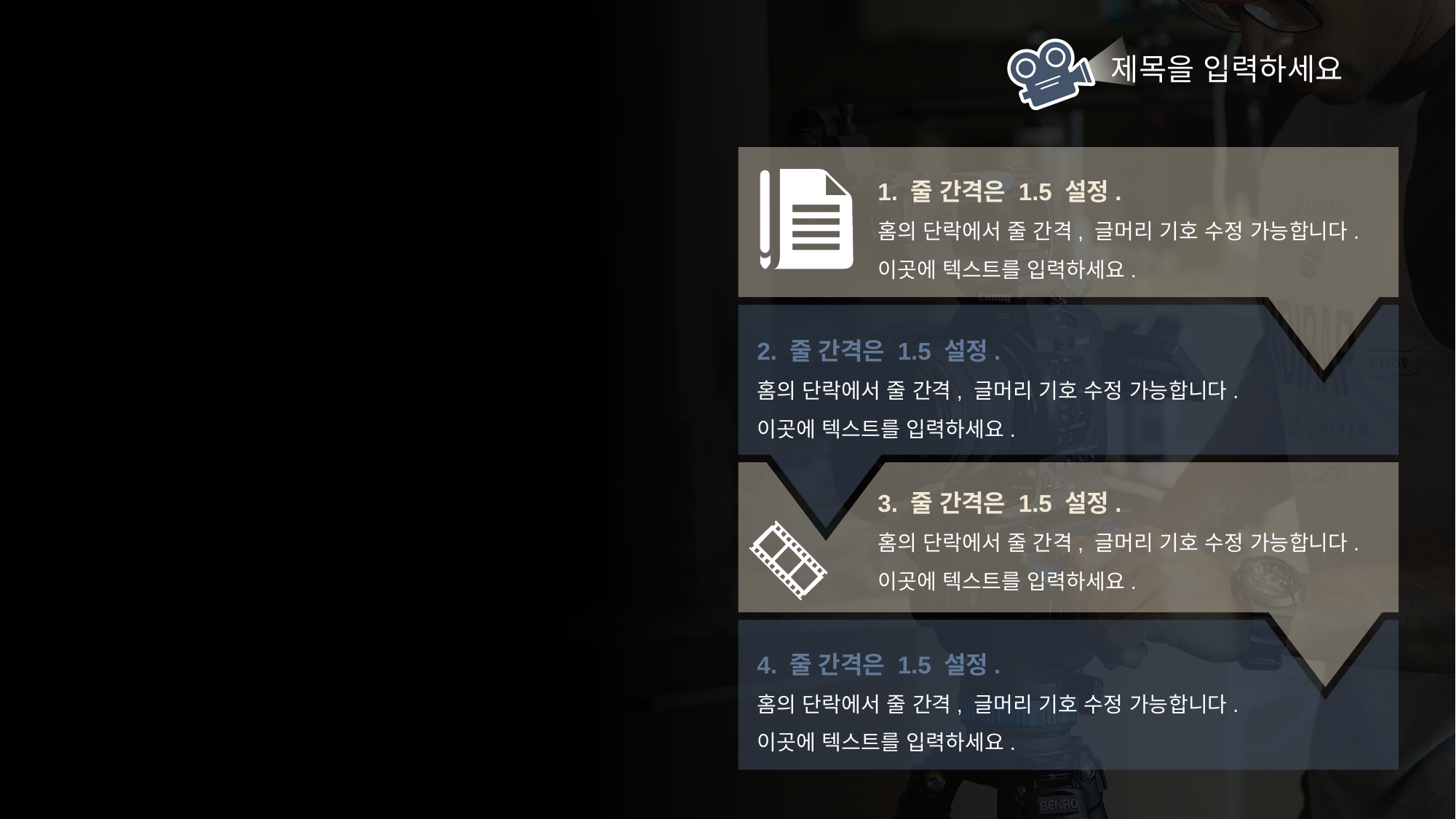

제목을 입력하세요

1. 줄 간격은 1.5 설정.
홈의 단락에서 줄 간격, 글머리 기호 수정 가능합니다.
이곳에 텍스트를 입력하세요.

2. 줄 간격은 1.5 설정.
홈의 단락에서 줄 간격, 글머리 기호 수정 가능합니다.
이곳에 텍스트를 입력하세요.

3. 줄 간격은 1.5 설정.
홈의 단락에서 줄 간격, 글머리 기호 수정 가능합니다.
이곳에 텍스트를 입력하세요.

4. 줄 간격은 1.5 설정.
홈의 단락에서 줄 간격, 글머리 기호 수정 가능합니다.
이곳에 텍스트를 입력하세요.